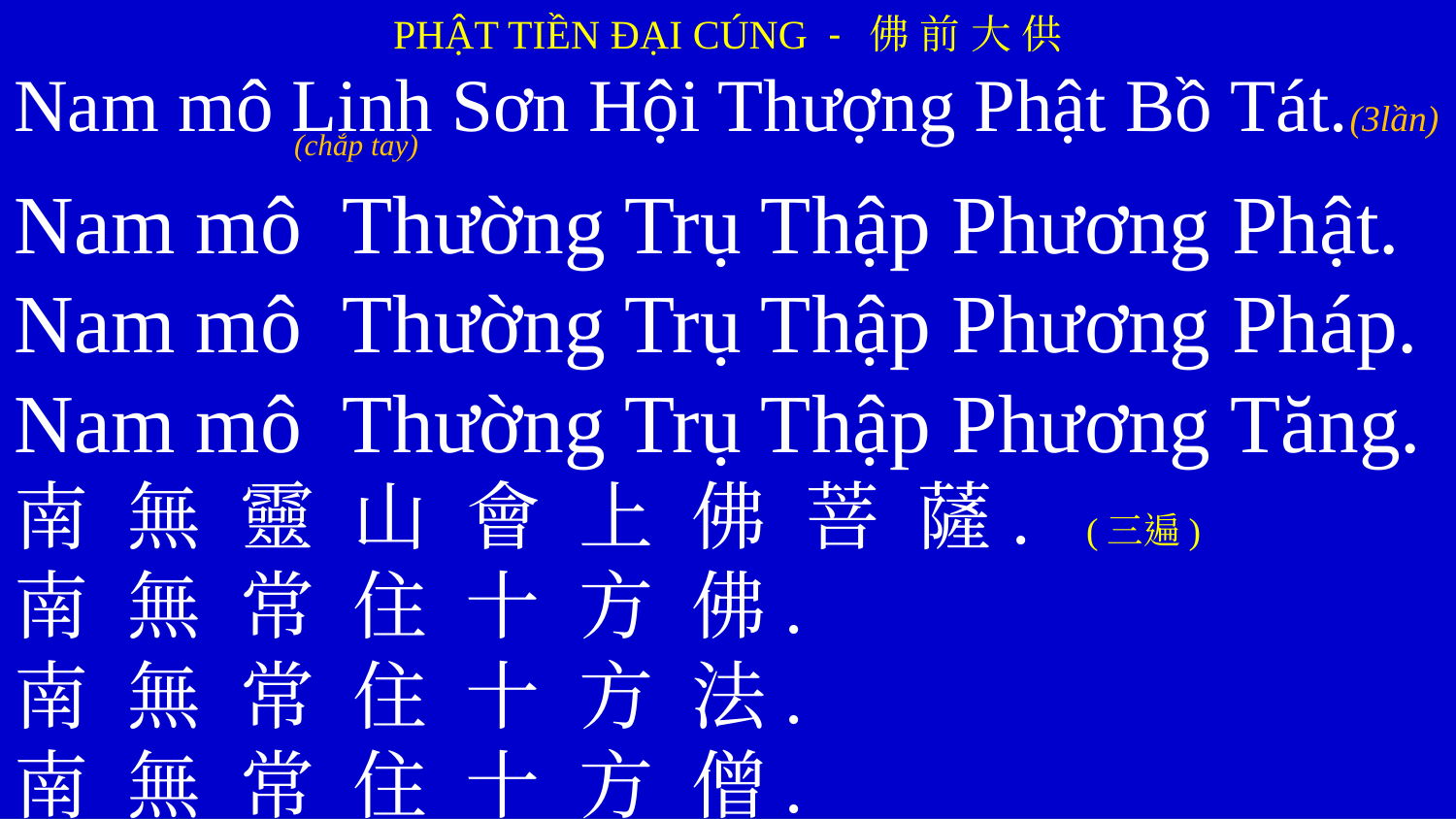

PHẬT TIỀN ĐẠI CÚNG  -  佛 前 大 供
Nam mô Linh Sơn Hội Thượng Phật Bồ Tát.(3lần)

Nam mô  Thường Trụ Thập Phương Phật.
Nam mô  Thường Trụ Thập Phương Pháp.
Nam mô  Thường Trụ Thập Phương Tăng.
南  無  靈  山  會  上  佛  菩  薩.   (三遍)
南  無  常  住  十  方  佛.
南  無  常  住  十  方  法.
南  無  常  住  十  方  僧.

(chắp tay)